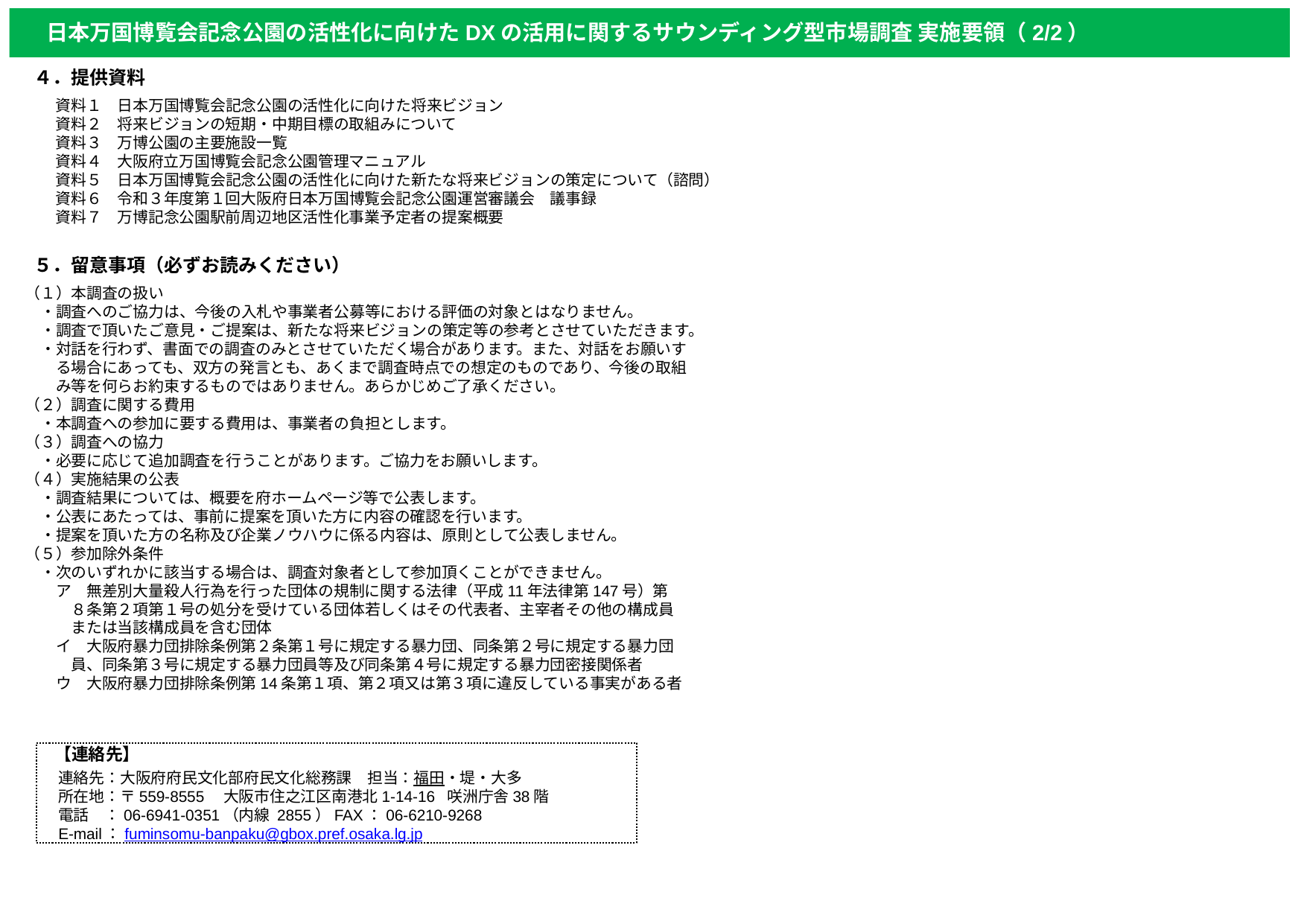

日本万国博覧会記念公園の活性化に向けたDXの活用に関するサウンディング型市場調査 実施要領（2/2）
４．提供資料
　　　資料１　日本万国博覧会記念公園の活性化に向けた将来ビジョン
　　　資料２　将来ビジョンの短期・中期目標の取組みについて
　　　資料３　万博公園の主要施設一覧
　　　資料４　大阪府立万国博覧会記念公園管理マニュアル
　　　資料５　日本万国博覧会記念公園の活性化に向けた新たな将来ビジョンの策定について（諮問）
　　　資料６　令和３年度第１回大阪府日本万国博覧会記念公園運営審議会　議事録
　　　資料７　万博記念公園駅前周辺地区活性化事業予定者の提案概要
５．留意事項（必ずお読みください）
　（１）本調査の扱い
　　・調査へのご協力は、今後の入札や事業者公募等における評価の対象とはなりません。
　　・調査で頂いたご意見・ご提案は、新たな将来ビジョンの策定等の参考とさせていただきます。
　　・対話を行わず、書面での調査のみとさせていただく場合があります。また、対話をお願いす
　　　る場合にあっても、双方の発言とも、あくまで調査時点での想定のものであり、今後の取組
　　　み等を何らお約束するものではありません。あらかじめご了承ください。
　（２）調査に関する費用
　　・本調査への参加に要する費用は、事業者の負担とします。
　（３）調査への協力
　　・必要に応じて追加調査を行うことがあります。ご協力をお願いします。
　（４）実施結果の公表
　　・調査結果については、概要を府ホームページ等で公表します。
　　・公表にあたっては、事前に提案を頂いた方に内容の確認を行います。
　　・提案を頂いた方の名称及び企業ノウハウに係る内容は、原則として公表しません。
　（５）参加除外条件
　　・次のいずれかに該当する場合は、調査対象者として参加頂くことができません。
　　　ア　無差別大量殺人行為を行った団体の規制に関する法律（平成11年法律第147号）第
　　　　８条第２項第１号の処分を受けている団体若しくはその代表者、主宰者その他の構成員
　　　　または当該構成員を含む団体
　　　イ　大阪府暴力団排除条例第２条第１号に規定する暴力団、同条第２号に規定する暴力団
　　　　員、同条第３号に規定する暴力団員等及び同条第４号に規定する暴力団密接関係者
　　　ウ　大阪府暴力団排除条例第14条第１項、第２項又は第３項に違反している事実がある者

 【連絡先】
連絡先：大阪府府民文化部府民文化総務課　担当：福田・堤・大多
所在地：〒559-8555　大阪市住之江区南港北1-14-16  咲洲庁舎38階
電話　：06-6941-0351（内線 2855）FAX：06-6210-9268
E-mail：fuminsomu-banpaku@gbox.pref.osaka.lg.jp